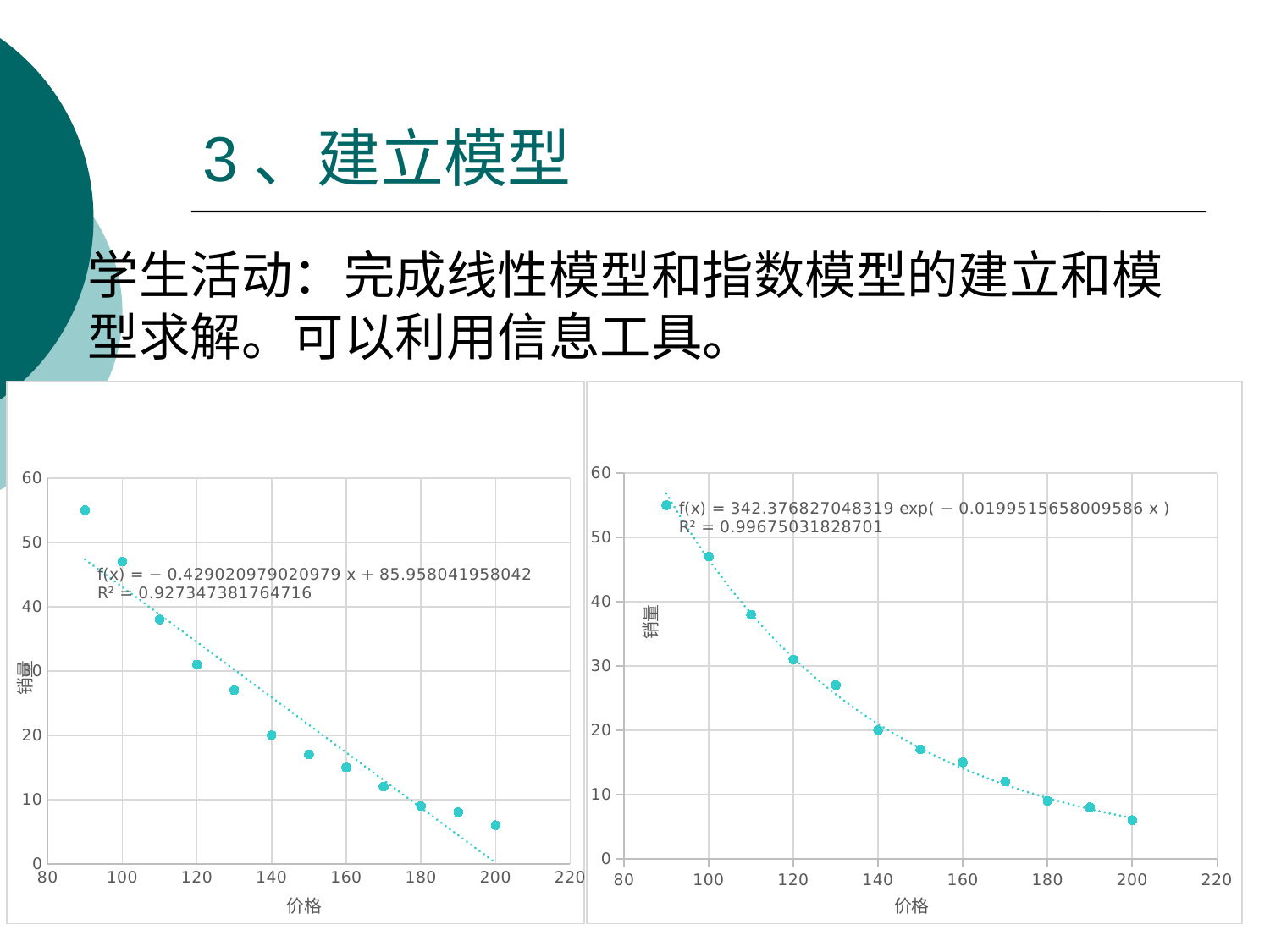

# 3、建立模型
学生活动：完成线性模型和指数模型的建立和模型求解。可以利用信息工具。

### Chart

| Category | 销量 |
|---|---|

### Chart

| Category | 销量 |
|---|---|